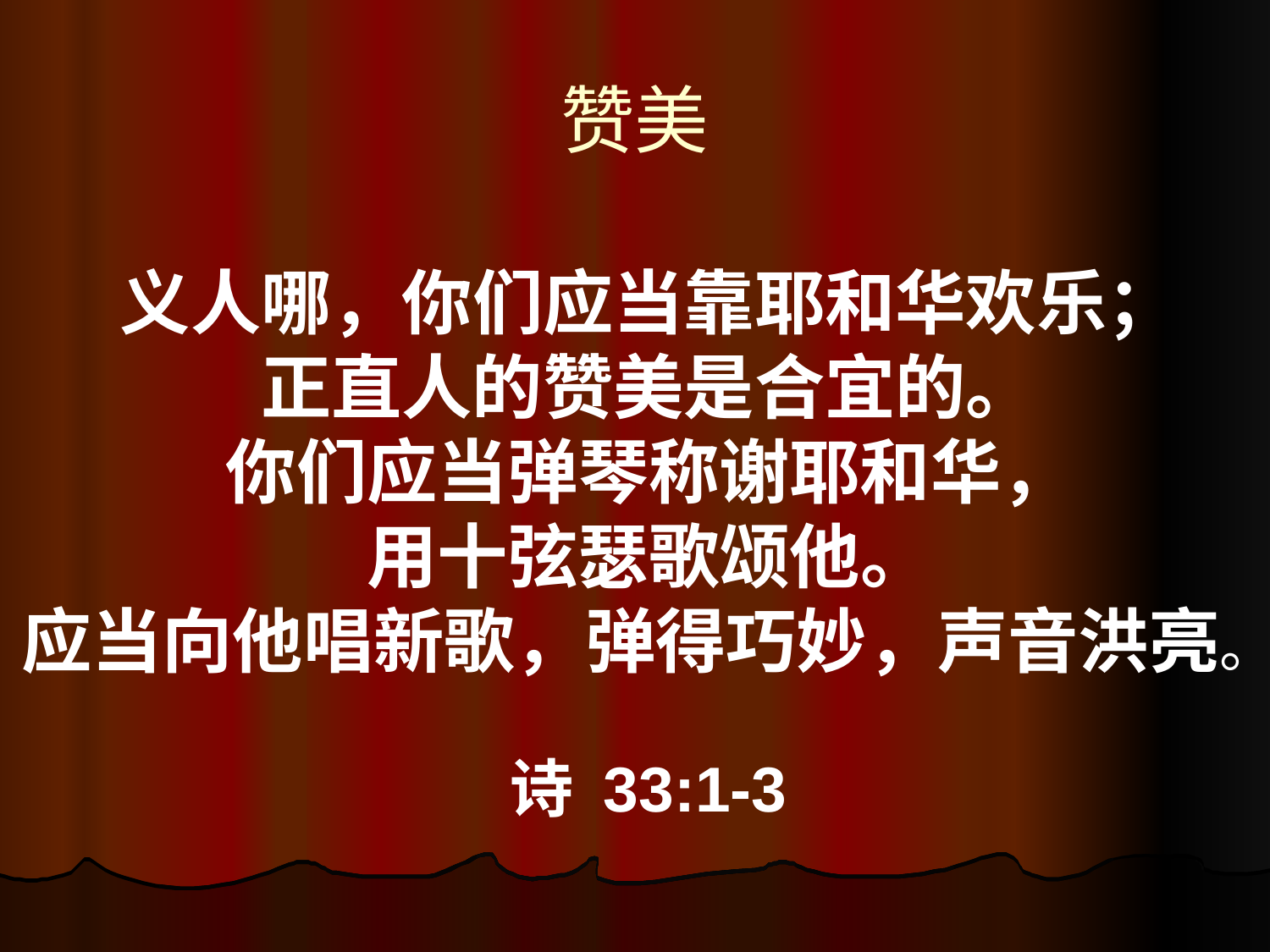

赞美
义人哪，你们应当靠耶和华欢乐；
正直人的赞美是合宜的。
你们应当弹琴称谢耶和华，
用十弦瑟歌颂他。
应当向他唱新歌，弹得巧妙，声音洪亮。

诗 33:1-3